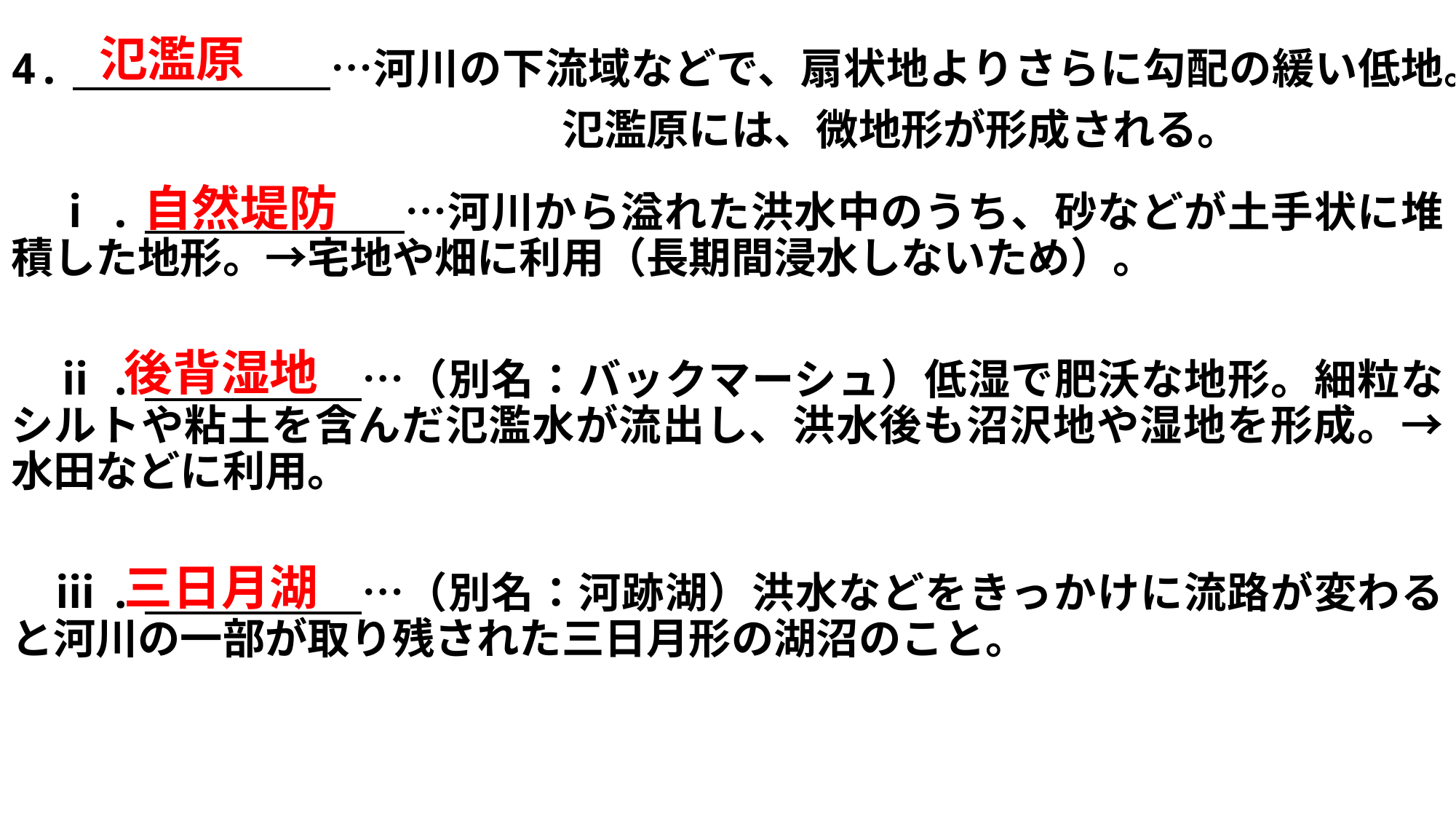

氾濫原
4.　　　　　　…河川の下流域などで、扇状地よりさらに勾配の緩い低地。
　　　　　　　　　　　　　氾濫原には、微地形が形成される。

　ⅰ.　　　　　　…河川から溢れた洪水中のうち、砂などが土手状に堆積した地形。→宅地や畑に利用（長期間浸水しないため）。

　ⅱ.　　　　　…（別名：バックマーシュ）低湿で肥沃な地形。細粒なシルトや粘土を含んだ氾濫水が流出し、洪水後も沼沢地や湿地を形成。→水田などに利用。

　ⅲ.　　　　　…（別名：河跡湖）洪水などをきっかけに流路が変わると河川の一部が取り残された三日月形の湖沼のこと。
自然堤防
後背湿地
三日月湖